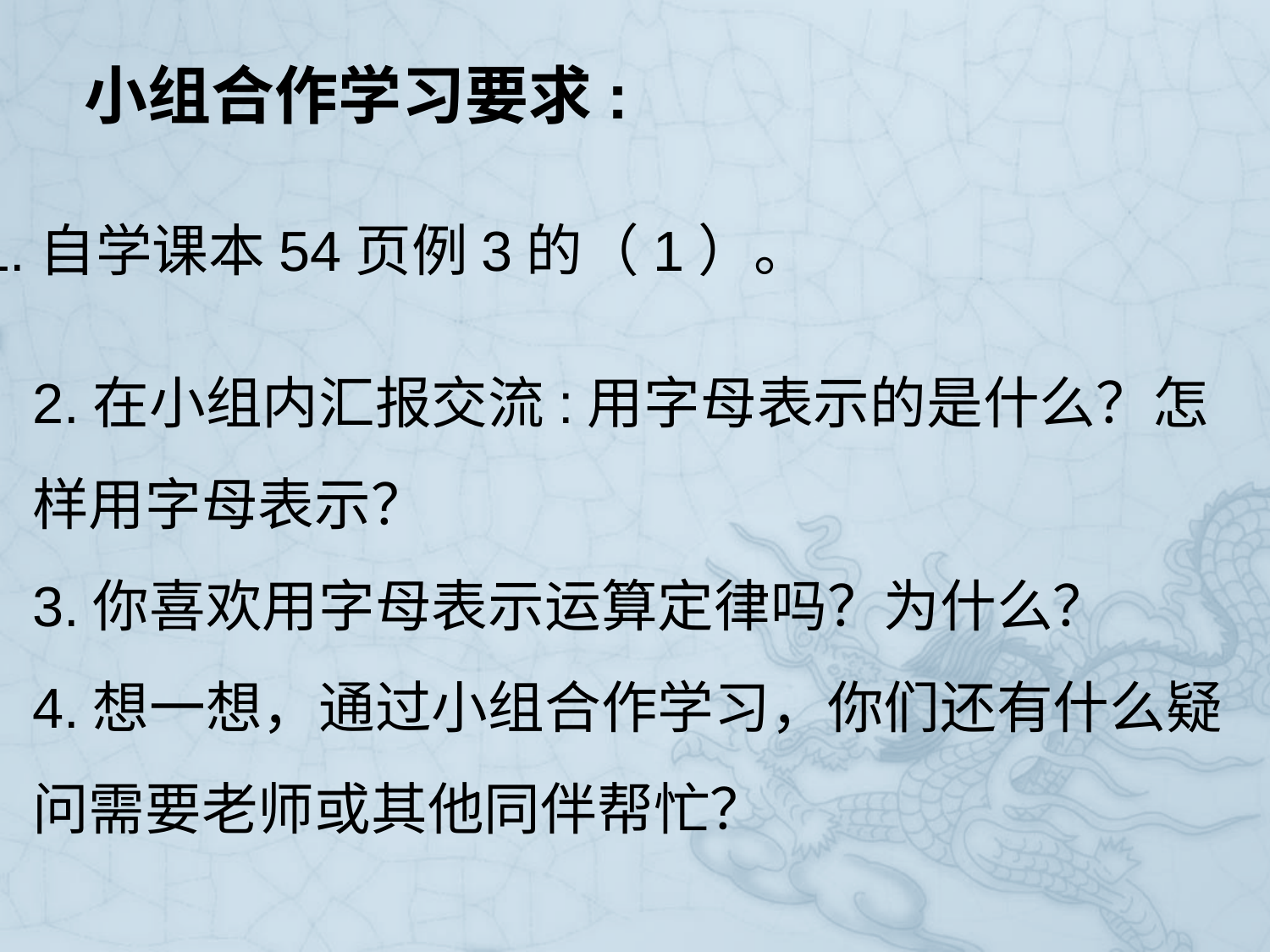

小组合作学习要求:
1.自学课本54页例3的（1）。
2.在小组内汇报交流:用字母表示的是什么？怎样用字母表示？
3.你喜欢用字母表示运算定律吗？为什么？
4.想一想，通过小组合作学习，你们还有什么疑
问需要老师或其他同伴帮忙？